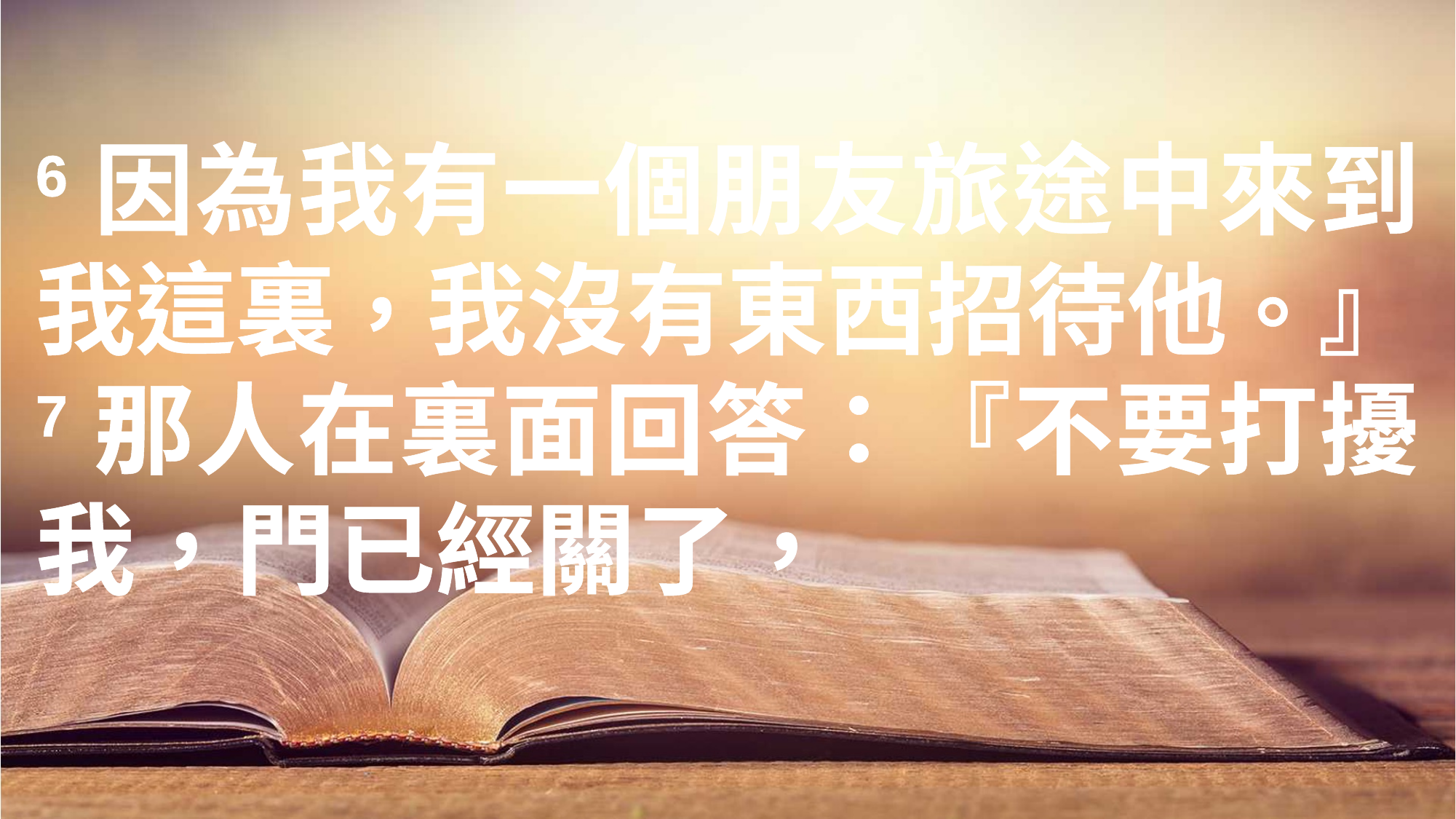

6因為我有一個朋友旅途中來到我這裏，我沒有東西招待他。』7那人在裏面回答：『不要打擾我，門已經關了，